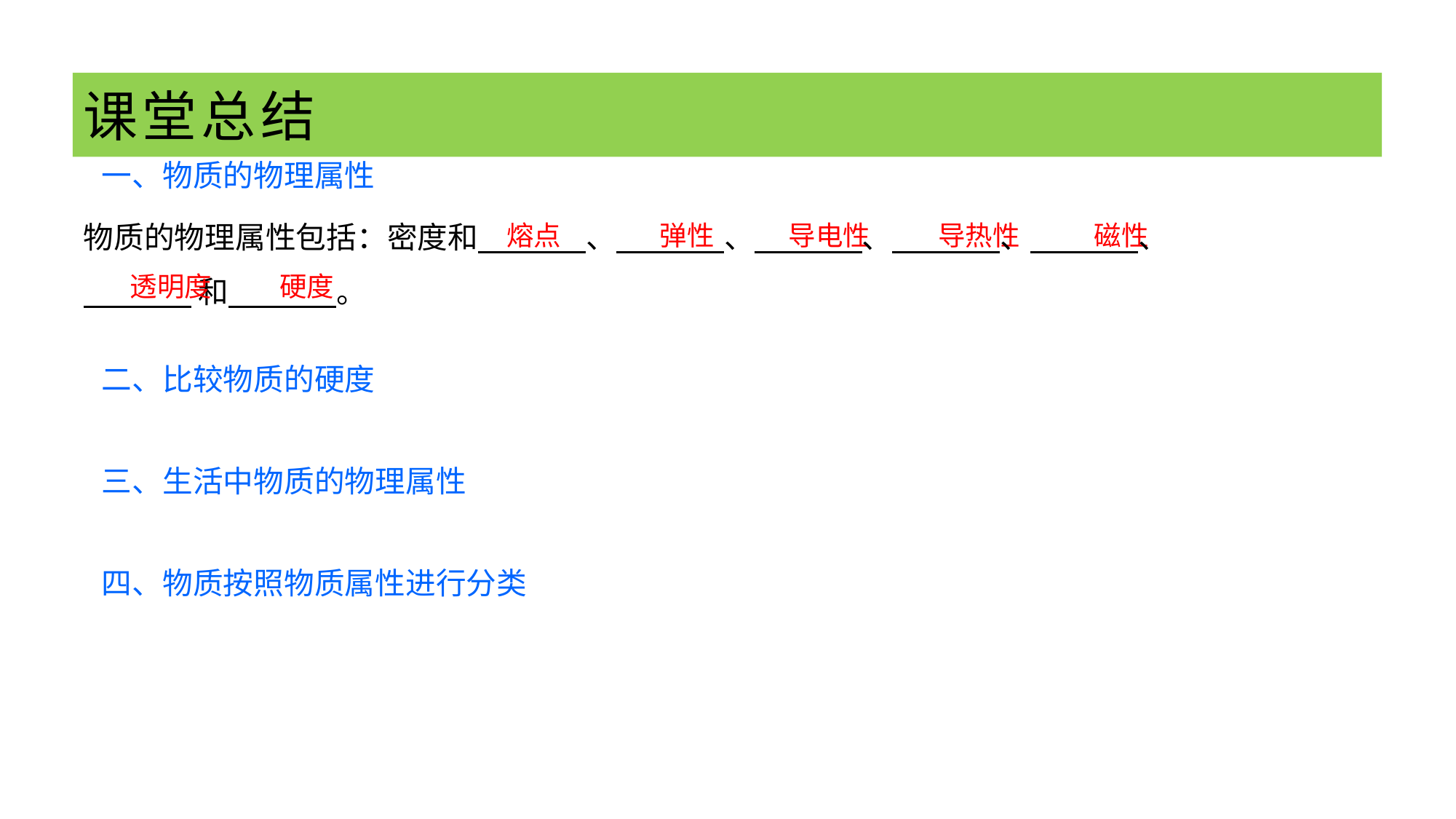

# 课堂总结
一、物质的物理属性
物质的物理属性包括：密度和                、                、                、                、                、
                和                。
 熔点                弹性            导电性           导热性            磁性
 透明度           硬度
二、比较物质的硬度
三、生活中物质的物理属性
四、物质按照物质属性进行分类